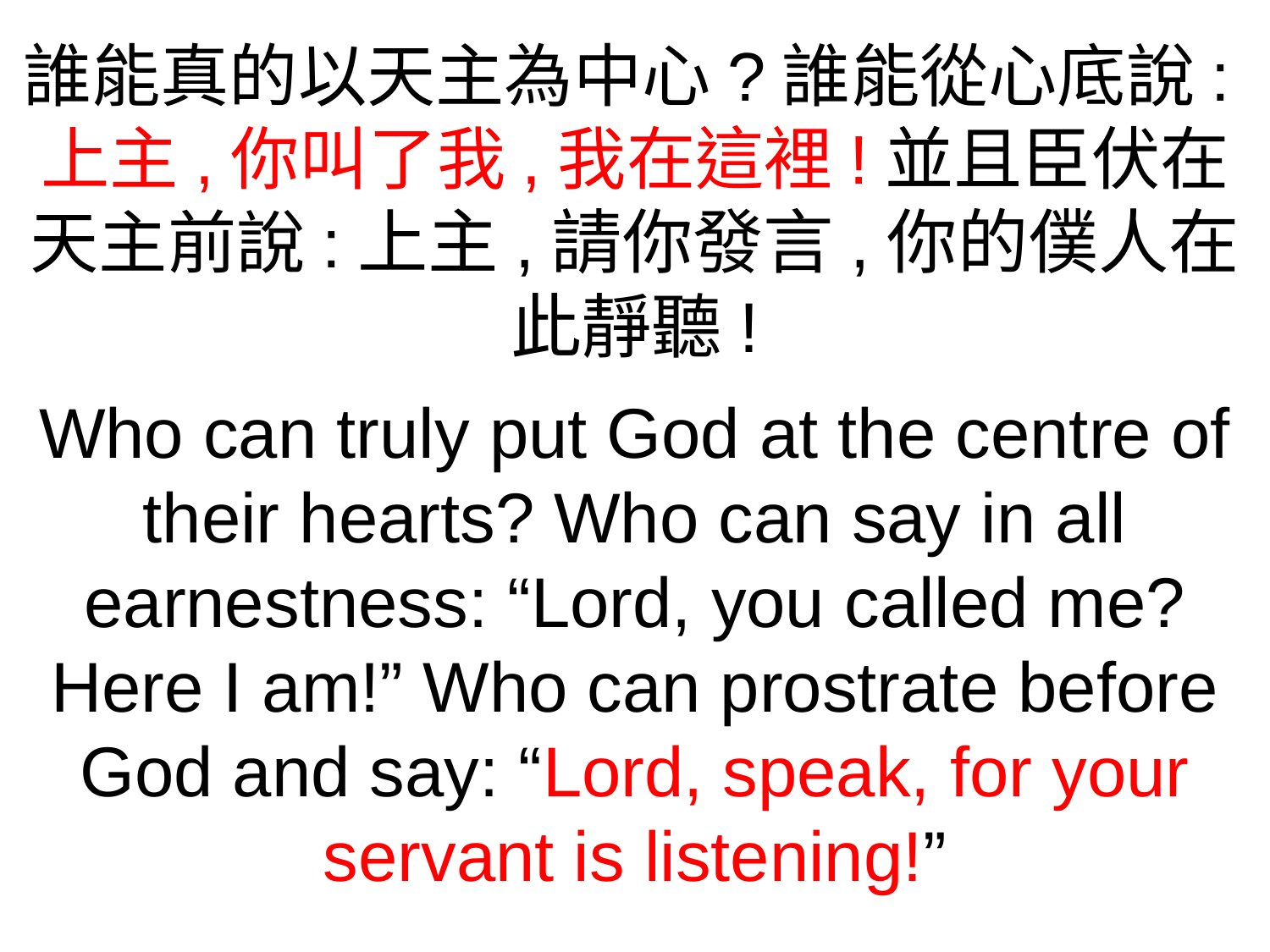

誰能真的以天主為中心?誰能從心底說:上主,你叫了我,我在這裡!並且臣伏在天主前說:上主,請你發言,你的僕人在此靜聽!
Who can truly put God at the centre of their hearts? Who can say in all earnestness: “Lord, you called me? Here I am!” Who can prostrate before God and say: “Lord, speak, for your servant is listening!”